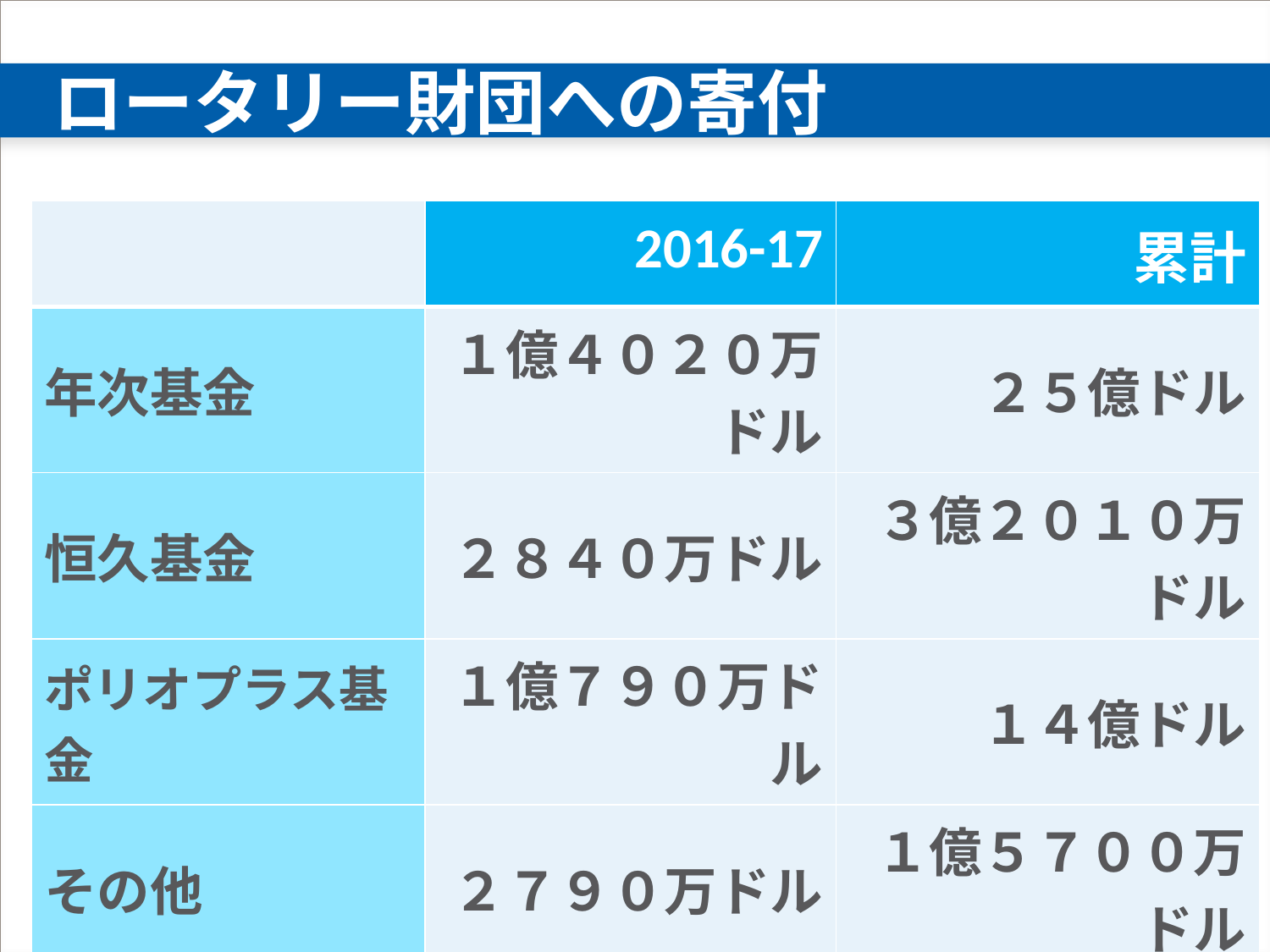

# ロータリー財団への寄付
|  | 2016-17 | 累計 |
| --- | --- | --- |
| 年次基金 | １億４０２０万ドル | ２５億ドル |
| 恒久基金 | ２８４０万ドル | ３億２０１０万ドル |
| ポリオプラス基金 | １億７９０万ドル | １４億ドル |
| その他 | ２７９０万ドル | １億５７００万ドル |